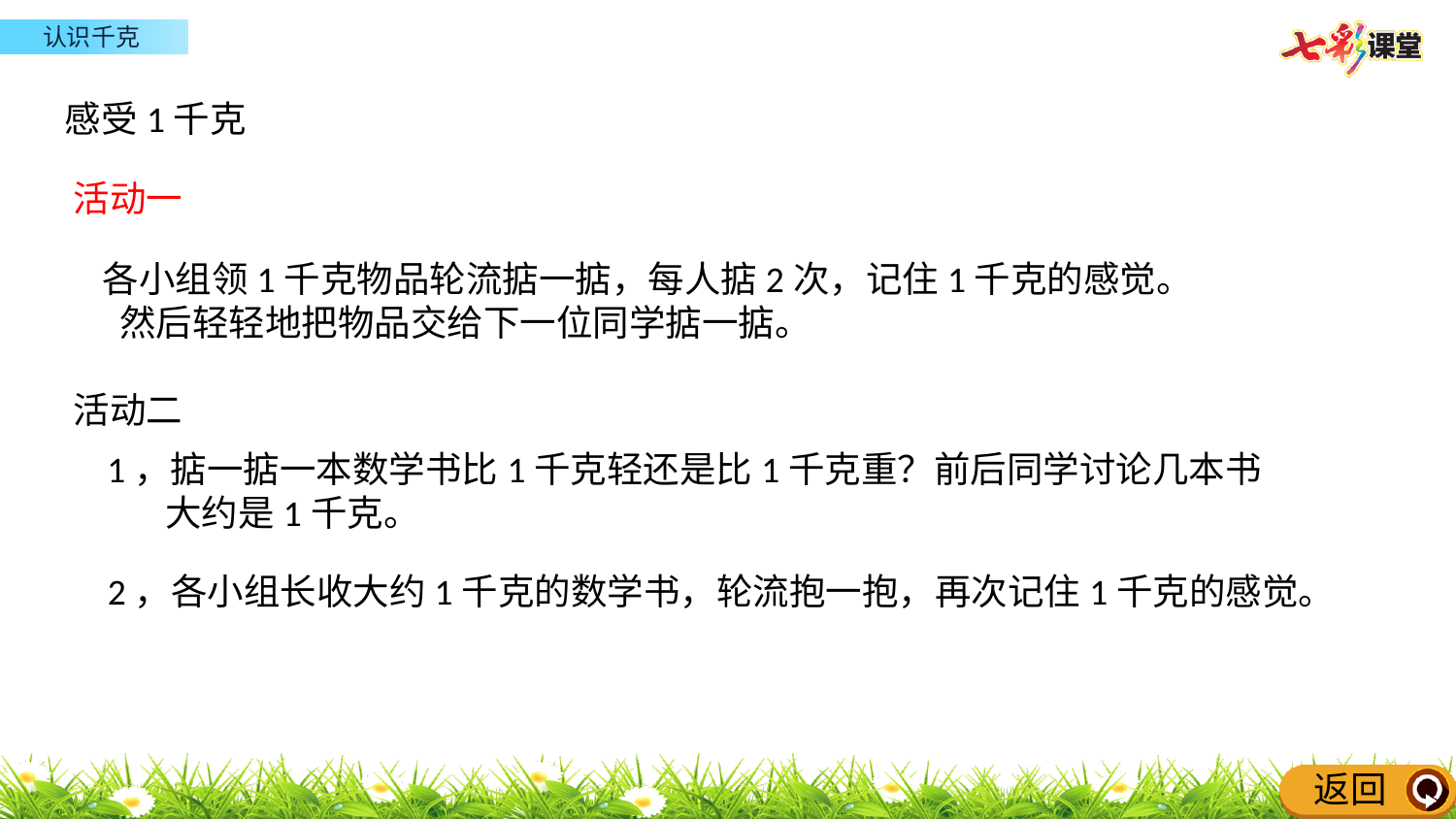

感受1千克
活动一
各小组领1千克物品轮流掂一掂，每人掂2次，记住1千克的感觉。
 然后轻轻地把物品交给下一位同学掂一掂。
活动二
1，掂一掂一本数学书比1千克轻还是比1千克重？前后同学讨论几本书
      大约是1千克。
2，各小组长收大约1千克的数学书，轮流抱一抱，再次记住1千克的感觉。